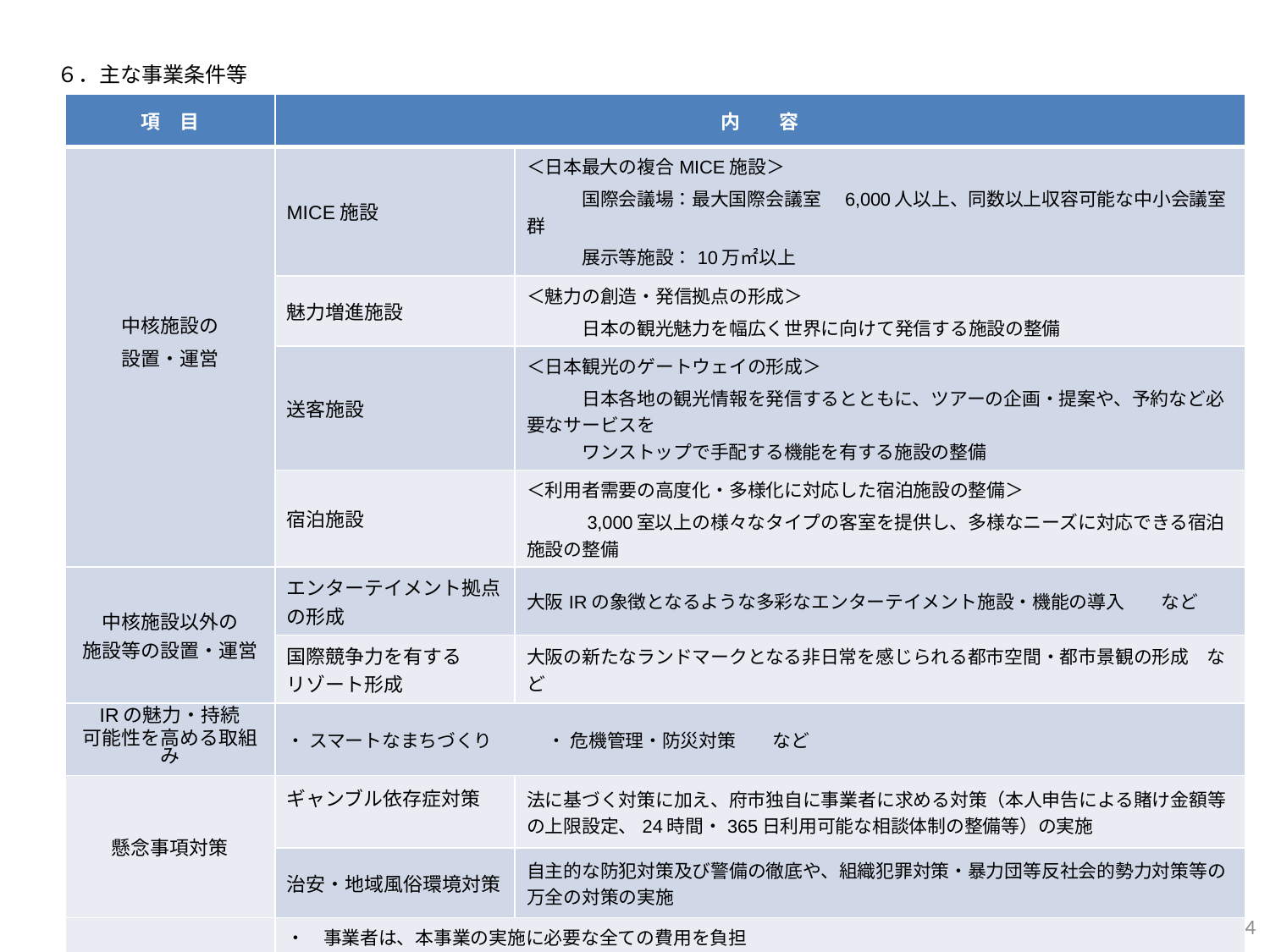

６．主な事業条件等
| 項　目 | 内　　容 |  |
| --- | --- | --- |
| 中核施設の 設置・運営 | MICE施設 | ＜日本最大の複合MICE施設＞ 　　　国際会議場：最大国際会議室　6,000人以上、同数以上収容可能な中小会議室群　 　　　展示等施設：10万㎡以上 |
|  | 魅力増進施設 | ＜魅力の創造・発信拠点の形成＞ 　　　日本の観光魅力を幅広く世界に向けて発信する施設の整備 |
|  | 送客施設 | ＜日本観光のゲートウェイの形成＞ 　　　日本各地の観光情報を発信するとともに、ツアーの企画・提案や、予約など必要なサービスを 　　　ワンストップで手配する機能を有する施設の整備 |
|  | 宿泊施設 | ＜利用者需要の高度化・多様化に対応した宿泊施設の整備＞ 　　　3,000室以上の様々なタイプの客室を提供し、多様なニーズに対応できる宿泊施設の整備 |
| 中核施設以外の 施設等の設置・運営 | エンターテイメント拠点 の形成 | 大阪IRの象徴となるような多彩なエンターテイメント施設・機能の導入　　など |
|  | 国際競争力を有する リゾート形成 | 大阪の新たなランドマークとなる非日常を感じられる都市空間・都市景観の形成　など |
| IRの魅力・持続 可能性を高める取組み | ・ スマートなまちづくり　　　・ 危機管理・防災対策　　など |  |
| 懸念事項対策 | ギャンブル依存症対策 | 法に基づく対策に加え、府市独自に事業者に求める対策（本人申告による賭け金額等の上限設定、24時間・365日利用可能な相談体制の整備等）の実施 |
|  | 治安・地域風俗環境対策 | 自主的な防犯対策及び警備の徹底や、組織犯罪対策・暴力団等反社会的勢力対策等の万全の対策の実施 |
| 費用負担 | ・　事業者は、本事業の実施に必要な全ての費用を負担 ・　事業者は、市有地の購入または借地に係る費用を市に支払う ・　市は、ＩＲ区域整備の実現・推進等に資するものとして、夢洲地区への訪問者増加等に対応するためのインフラ整備を行う予定であり、設置運営事業者は、当該インフラ整備費の一部として、202.5億円（地下鉄中央線延伸整備に要する費用のうち港営事業会計での負担部分に相当する金額）を負担　　　　　　　 　　　　　　　　　　　　　　　※今後、港営事業会計での負担額が増減した場合においても、事業者が負担する金額は変更しない |  |
4